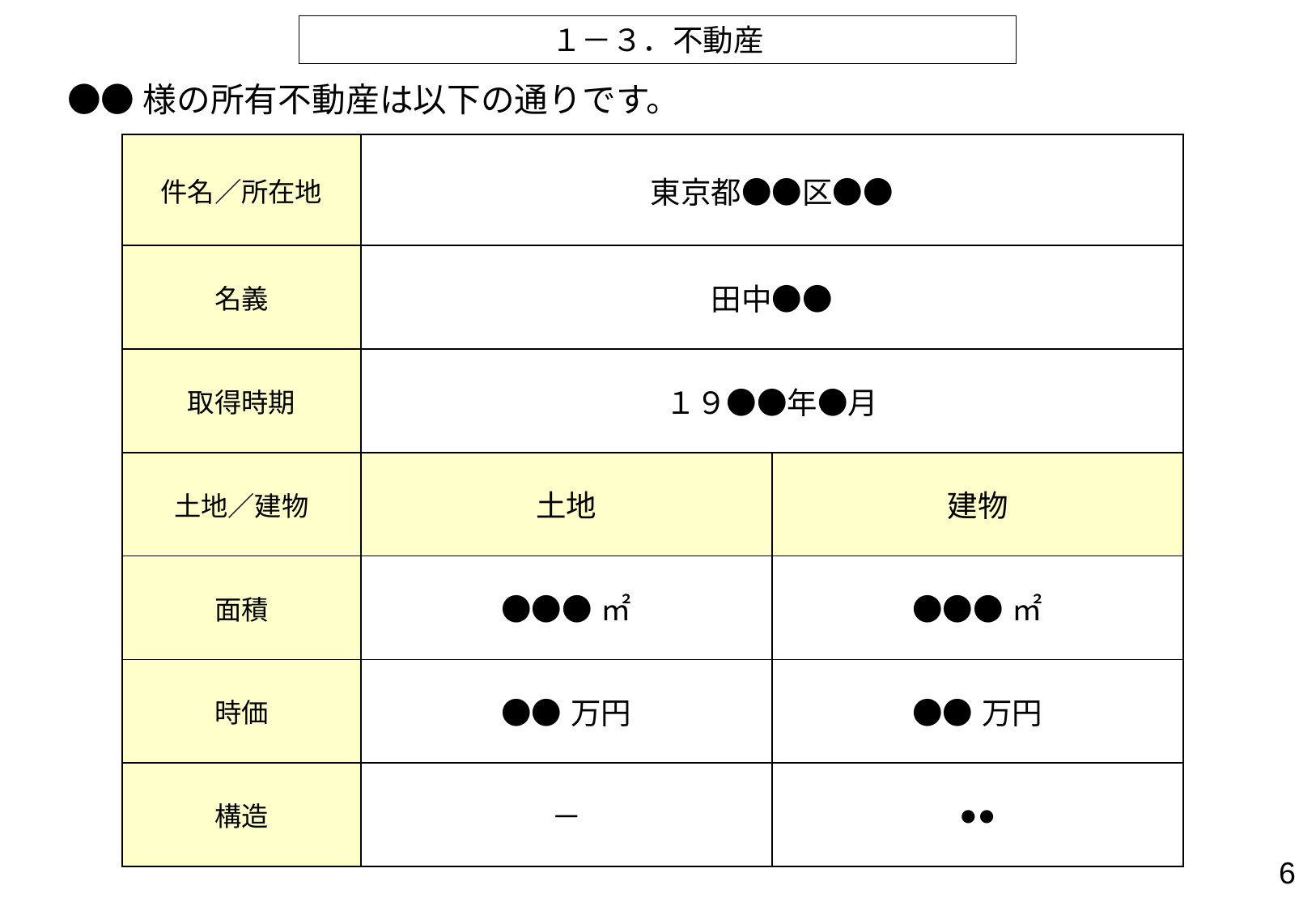

１－３．不動産
●●様の所有不動産は以下の通りです。
| 件名／所在地 | 東京都●●区●● |  |
| --- | --- | --- |
| 名義 | 田中●● |  |
| 取得時期 | １９●●年●月 |  |
| 土地／建物 | 土地 | 建物 |
| 面積 | ●●●㎡ | ●●●㎡ |
| 時価 | ●●万円 | ●●万円 |
| 構造 | － | ●● |
6